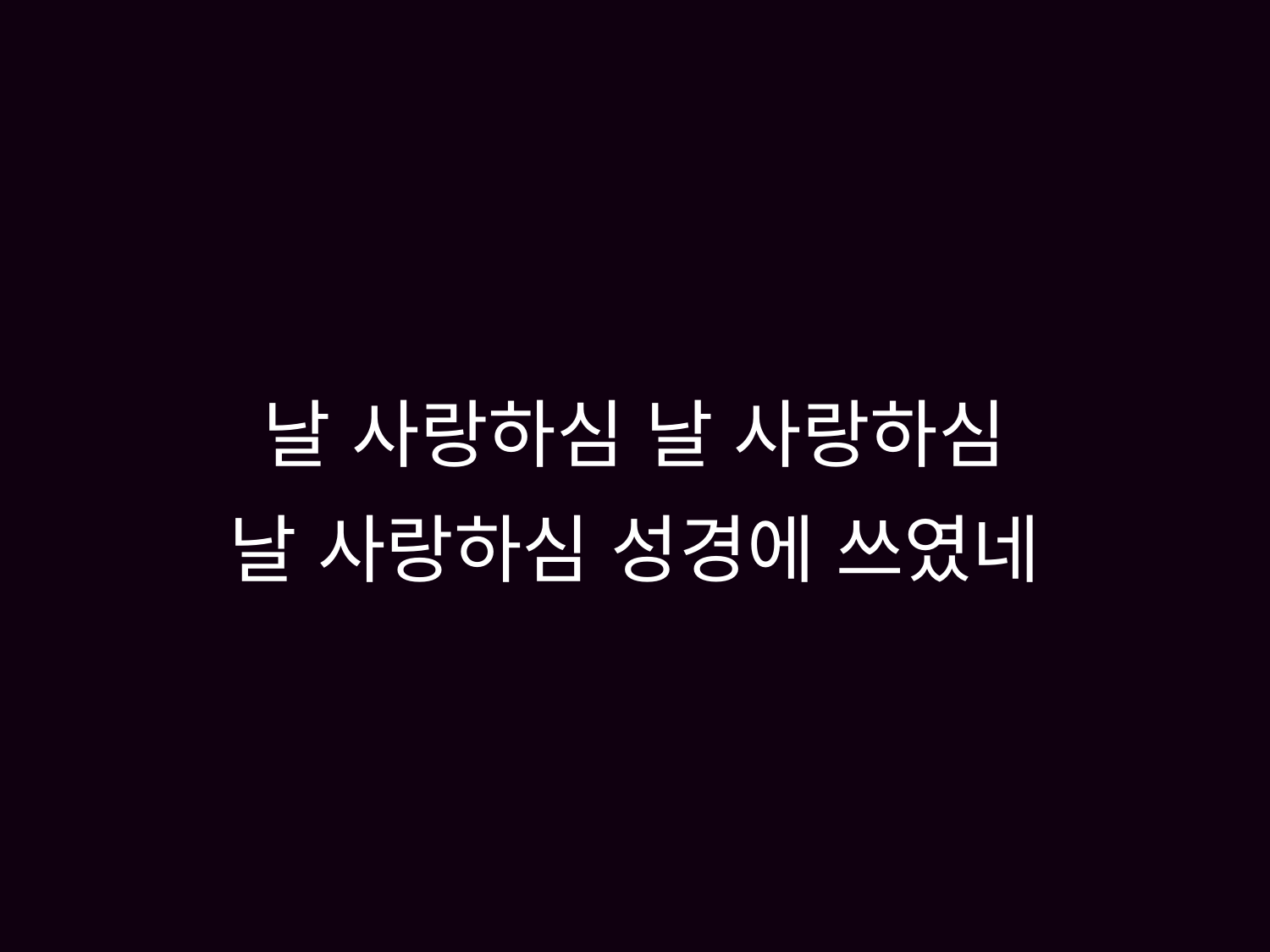

# 날 사랑하심 날 사랑하심 날 사랑하심 성경에 쓰였네